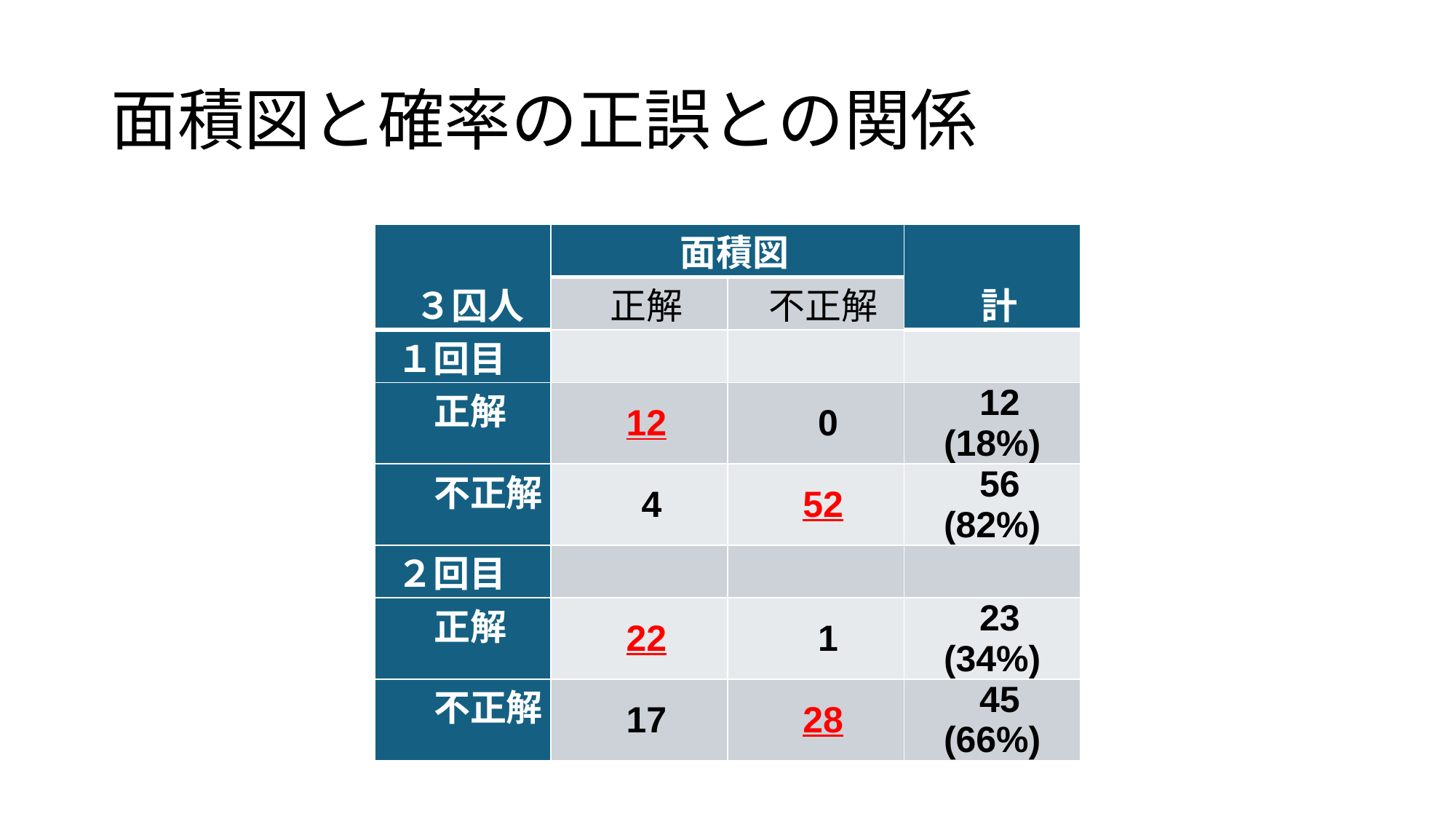

# 面積図と確率の正誤との関係
| ３囚人 | 面積図 |  | 計 |
| --- | --- | --- | --- |
|  | 正解 | 不正解 |  |
| １回目 |  |  |  |
| 正解 | 12 | 0 | 12 (18%) |
| 不正解 | 4 | 52 | 56 (82%) |
| ２回目 |  |  |  |
| 正解 | 22 | 1 | 23 (34%) |
| 不正解 | 17 | 28 | 45 (66%) |